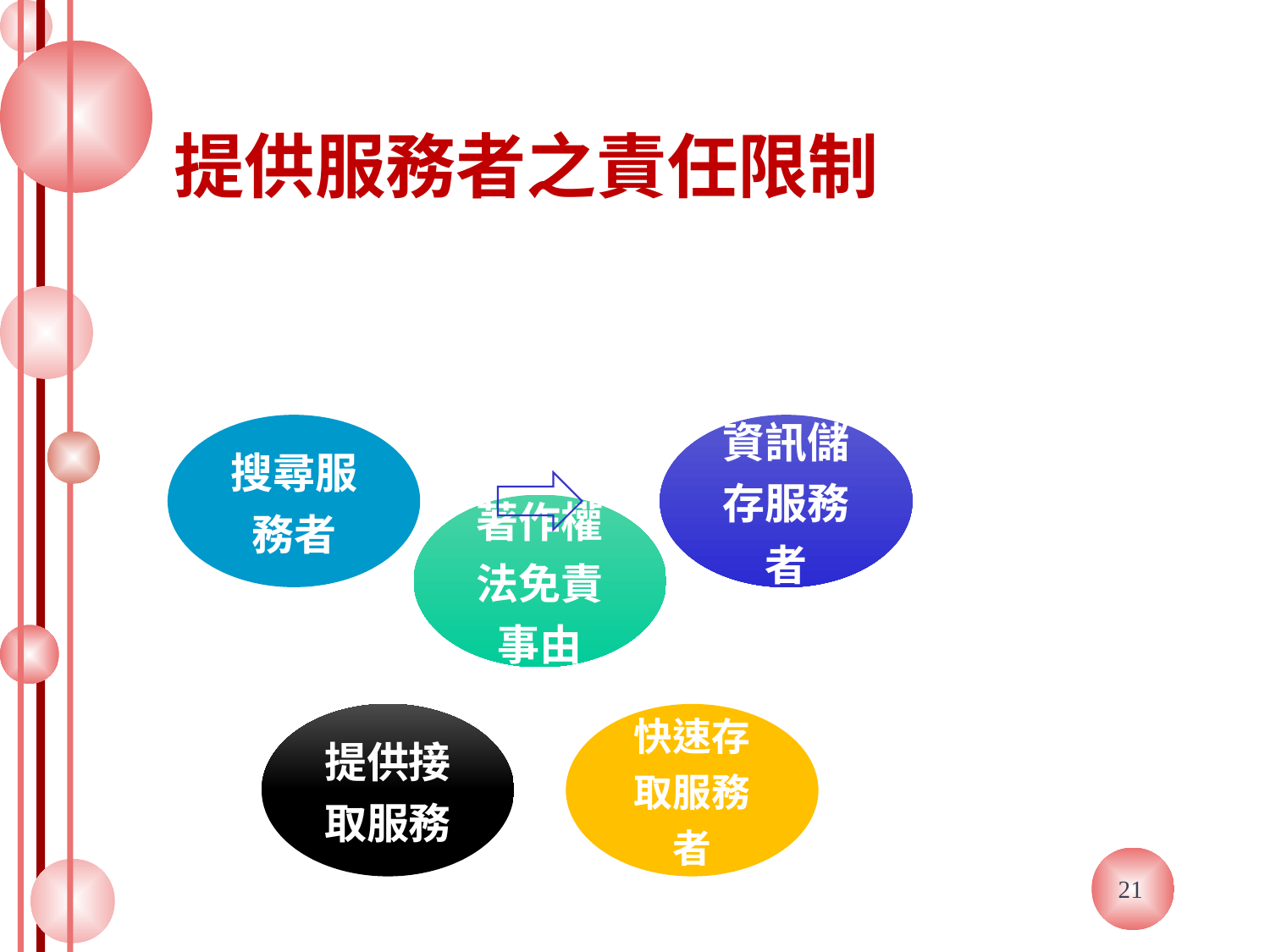

# 提供服務者之責任限制
著作權法免責
事由
資訊儲存服務者
快速存取服務者
提供接取服務
搜尋服務者

21